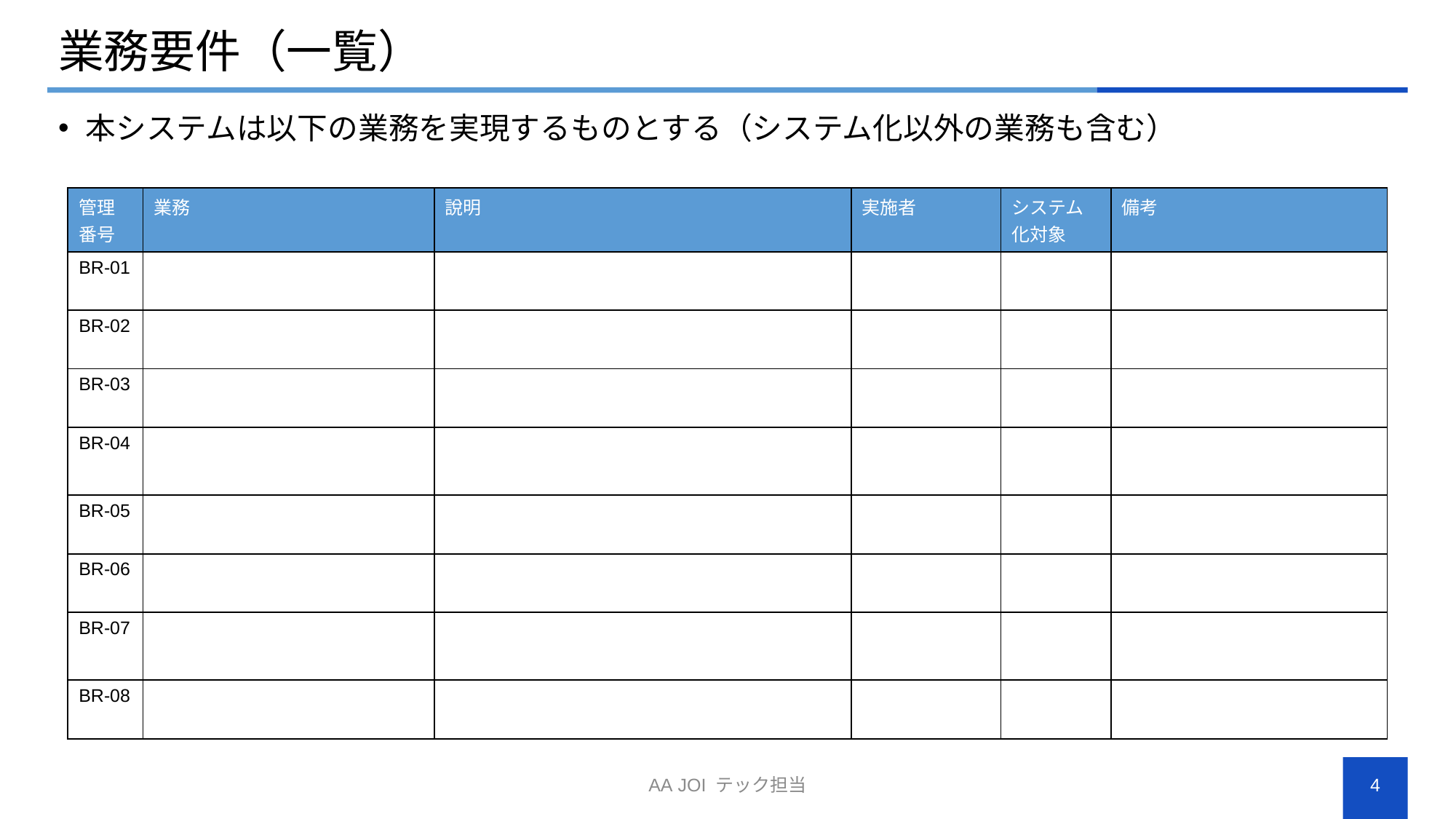

# 業務要件（一覧）
本システムは以下の業務を実現するものとする（システム化以外の業務も含む）
| 管理番号 | 業務 | 說明 | 実施者 | システム化対象 | 備考 |
| --- | --- | --- | --- | --- | --- |
| BR-01 |  |  |  |  |  |
| BR-02 |  |  |  |  |  |
| BR-03 |  |  |  |  |  |
| BR-04 |  |  |  |  |  |
| BR-05 |  |  |  |  |  |
| BR-06 |  |  |  |  |  |
| BR-07 |  |  |  |  |  |
| BR-08 |  |  |  |  |  |
AA JOI テック担当
4